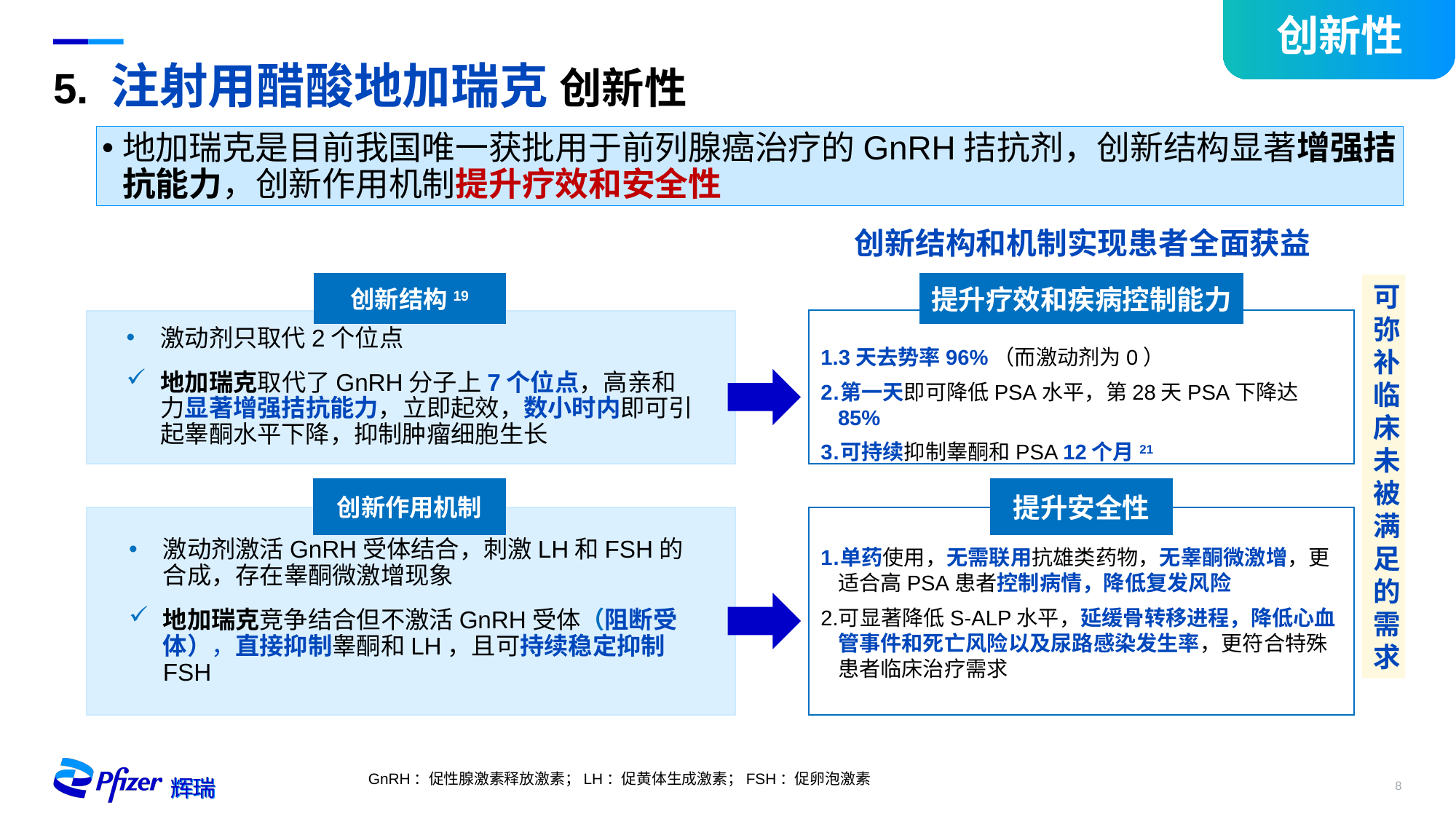

创新性
# 5. 注射用醋酸地加瑞克 创新性
地加瑞克是目前我国唯一获批用于前列腺癌治疗的GnRH拮抗剂，创新结构显著增强拮抗能力，创新作用机制提升疗效和安全性
创新结构和机制实现患者全面获益
提升疗效和疾病控制能力
创新结构19
可弥补临床未被满足的需求

3天去势率96%（而激动剂为0）
第一天即可降低PSA水平，第28天PSA下降达85%
可持续抑制睾酮和PSA 12个月21
激动剂只取代2个位点
地加瑞克取代了GnRH分子上7个位点，高亲和力显著增强拮抗能力，立即起效，数小时内即可引起睾酮水平下降，抑制肿瘤细胞生长

提升安全性
创新作用机制

激动剂激活GnRH受体结合，刺激LH和FSH的合成，存在睾酮微激增现象
地加瑞克竞争结合但不激活GnRH受体（阻断受体），直接抑制睾酮和LH，且可持续稳定抑制FSH
单药使用，无需联用抗雄类药物，无睾酮微激增，更适合高PSA患者控制病情，降低复发风险
可显著降低S-ALP水平，延缓骨转移进程，降低心血管事件和死亡风险以及尿路感染发生率，更符合特殊患者临床治疗需求

GnRH：促性腺激素释放激素；LH：促黄体生成激素；FSH：促卵泡激素